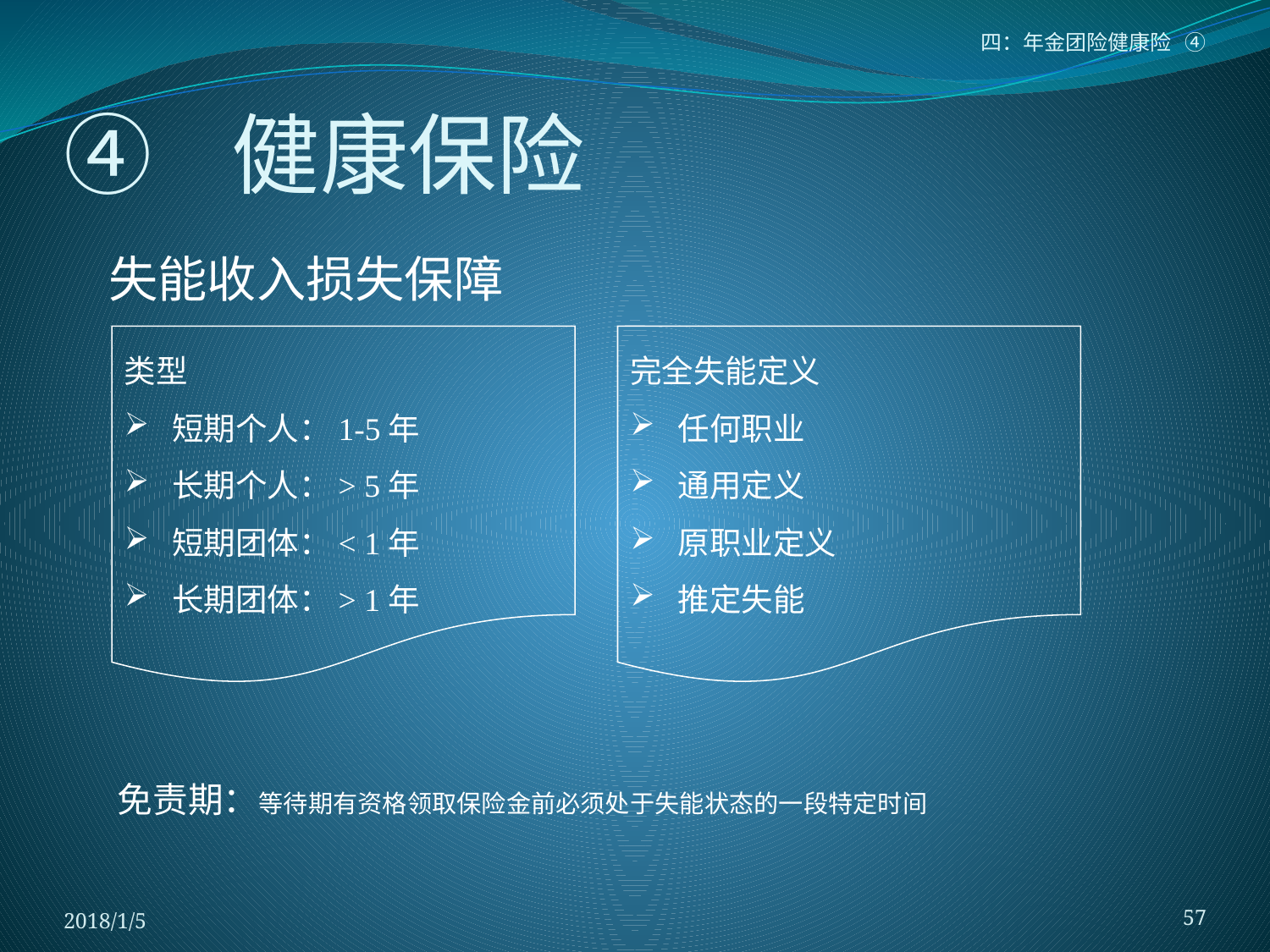

四：年金团险健康险   ④
# ④   健康保险
失能收入损失保障
类型
短期个人：1-5年
长期个人：> 5年
短期团体：< 1年
长期团体：> 1年
完全失能定义
任何职业
通用定义
原职业定义
推定失能
免责期：等待期有资格领取保险金前必须处于失能状态的一段特定时间
2018/1/5
57